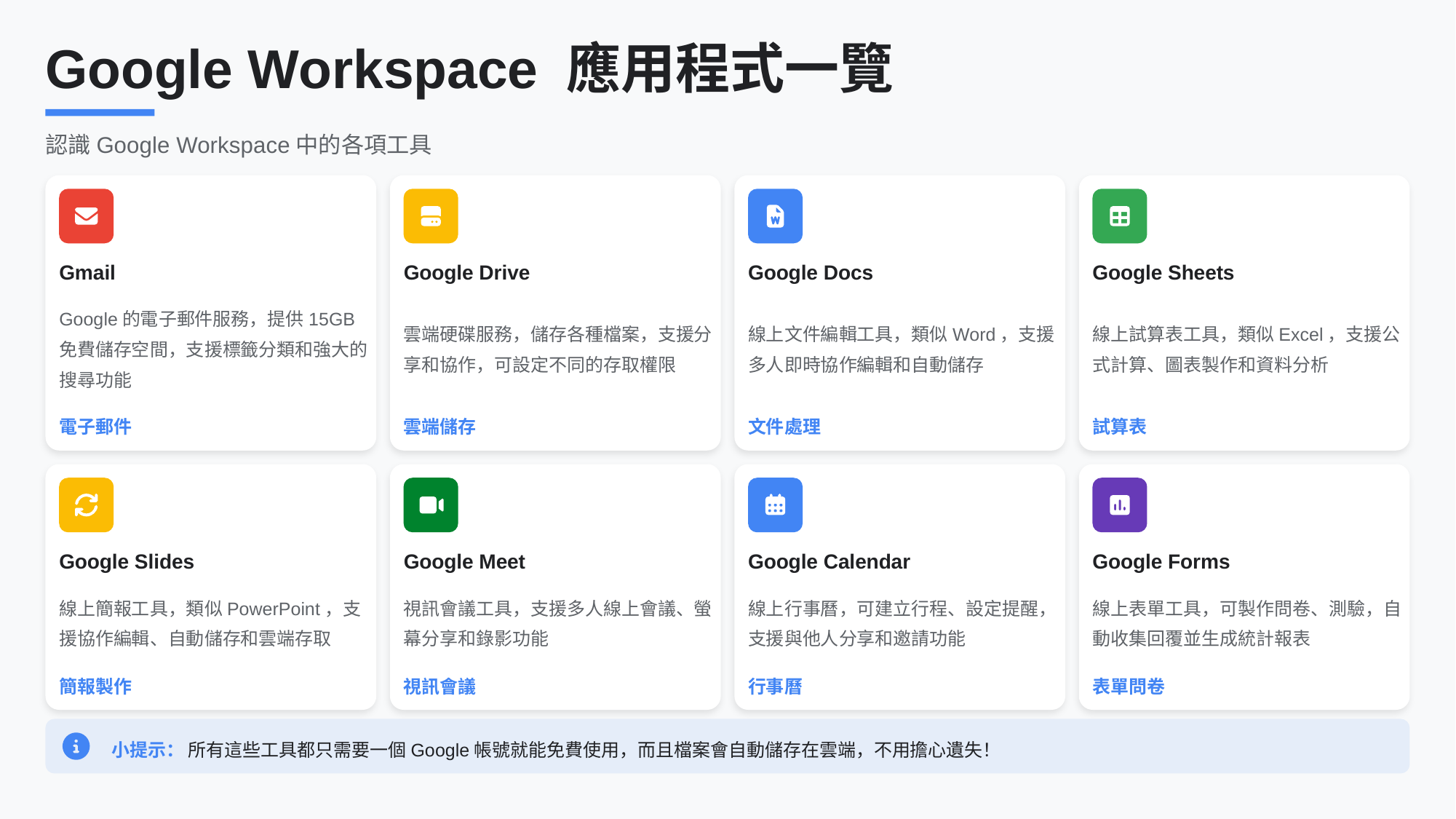

Google Workspace 應用程式一覽

認識Google Workspace中的各項工具

Gmail
Google Drive
Google Docs
Google Sheets
Google的電子郵件服務，提供15GB免費儲存空間，支援標籤分類和強大的搜尋功能
雲端硬碟服務，儲存各種檔案，支援分享和協作，可設定不同的存取權限
線上文件編輯工具，類似Word，支援多人即時協作編輯和自動儲存
線上試算表工具，類似Excel，支援公式計算、圖表製作和資料分析
電子郵件
雲端儲存
文件處理
試算表

Google Slides
Google Meet
Google Calendar
Google Forms
線上簡報工具，類似PowerPoint，支援協作編輯、自動儲存和雲端存取
視訊會議工具，支援多人線上會議、螢幕分享和錄影功能
線上行事曆，可建立行程、設定提醒，支援與他人分享和邀請功能
線上表單工具，可製作問卷、測驗，自動收集回覆並生成統計報表
簡報製作
視訊會議
行事曆
表單問卷

小提示： 所有這些工具都只需要一個Google帳號就能免費使用，而且檔案會自動儲存在雲端，不用擔心遺失！